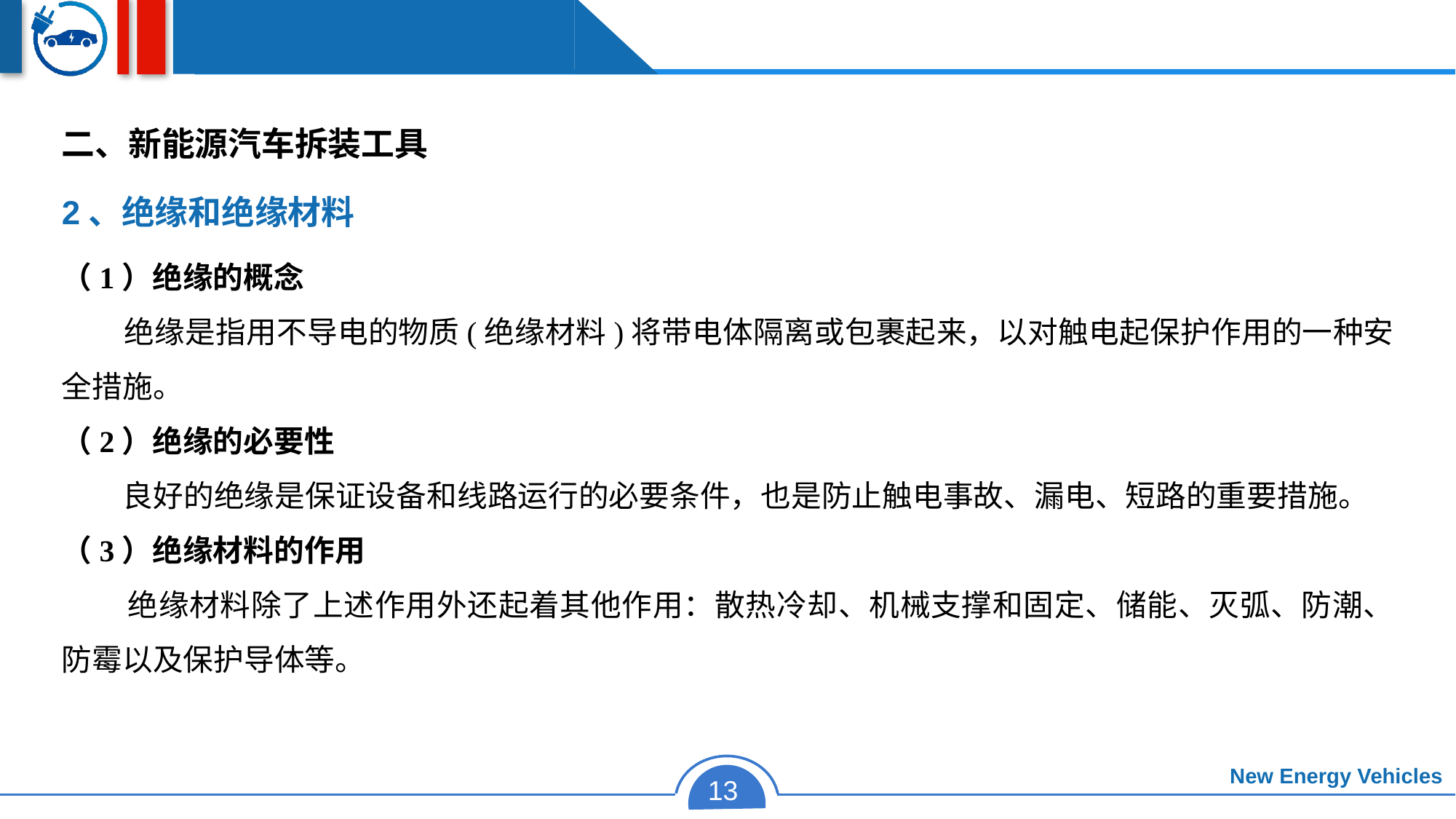

二、新能源汽车拆装工具
2、绝缘和绝缘材料
（1）绝缘的概念
        绝缘是指用不导电的物质(绝缘材料)将带电体隔离或包裹起来，以对触电起保护作用的一种安全措施。
（2）绝缘的必要性
        良好的绝缘是保证设备和线路运行的必要条件，也是防止触电事故、漏电、短路的重要措施。
（3）绝缘材料的作用
        绝缘材料除了上述作用外还起着其他作用：散热冷却、机械支撑和固定、储能、灭弧、防潮、防霉以及保护导体等。